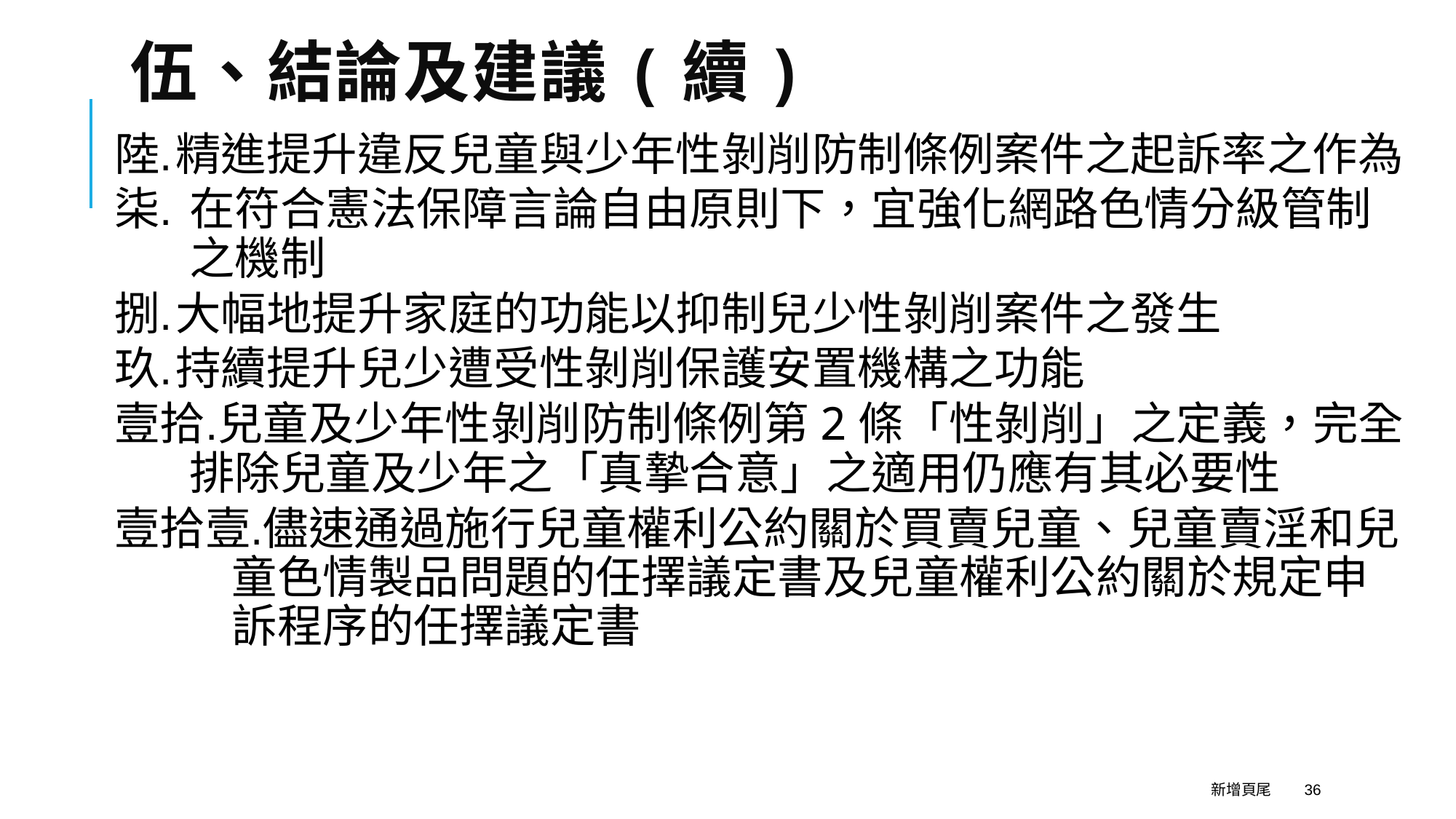

# 伍、結論及建議(續)
精進提升違反兒童與少年性剝削防制條例案件之起訴率之作為
在符合憲法保障言論自由原則下，宜強化網路色情分級管制之機制
大幅地提升家庭的功能以抑制兒少性剝削案件之發生
持續提升兒少遭受性剝削保護安置機構之功能
兒童及少年性剝削防制條例第2條「性剝削」之定義，完全排除兒童及少年之「真摯合意」之適用仍應有其必要性
儘速通過施行兒童權利公約關於買賣兒童、兒童賣淫和兒童色情製品問題的任擇議定書及兒童權利公約關於規定申訴程序的任擇議定書

新增頁尾
36